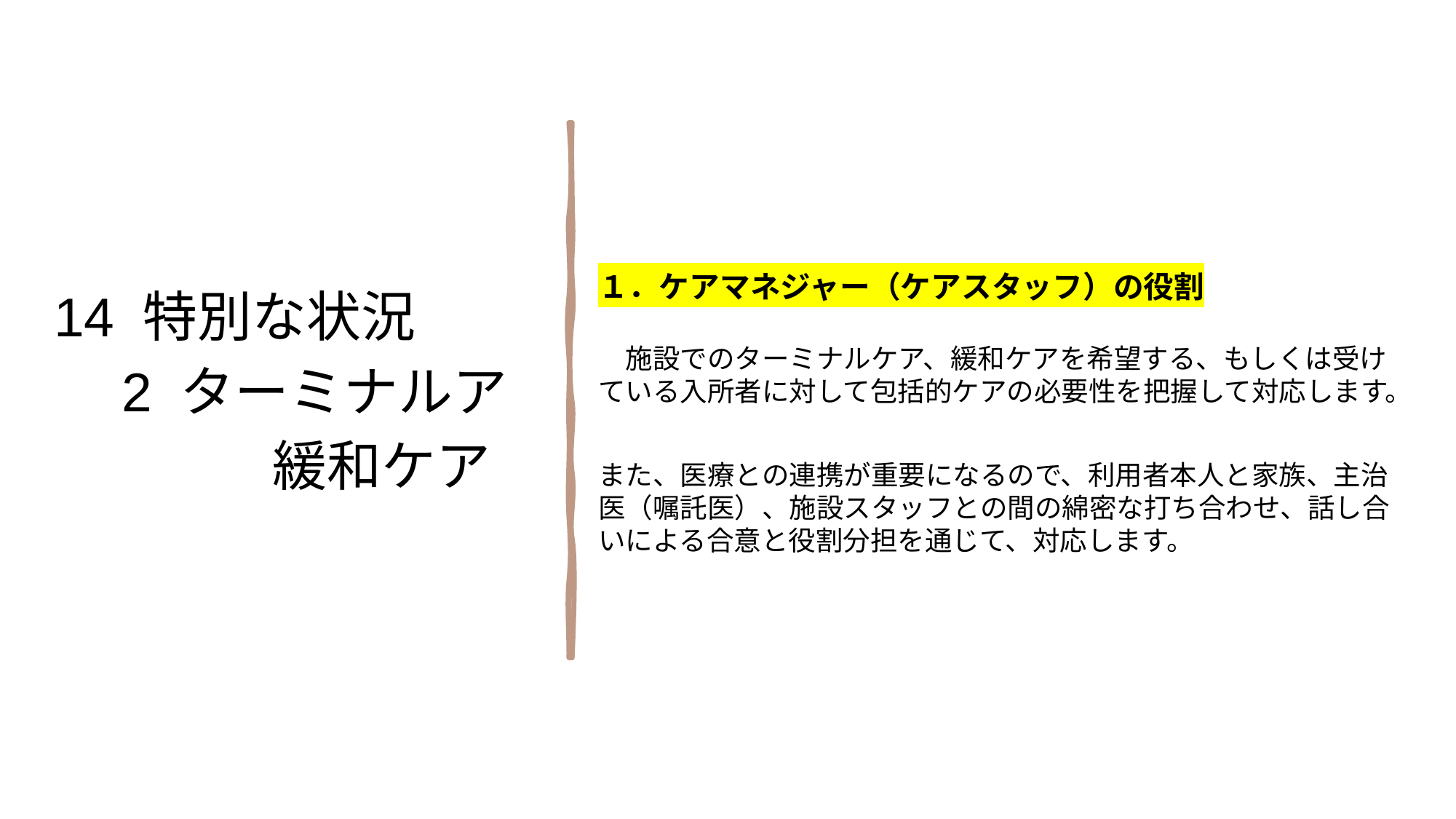

１．ケアマネジャー（ケアスタッフ）の役割

　施設でのターミナルケア、緩和ケアを希望する、もしくは受けている入所者に対して包括的ケアの必要性を把握して対応します。

また、医療との連携が重要になるので、利用者本人と家族、主治医（嘱託医）、施設スタッフとの間の綿密な打ち合わせ、話し合いによる合意と役割分担を通じて、対応します。
14 特別な状況
　2 ターミナルア
　　　　緩和ケア